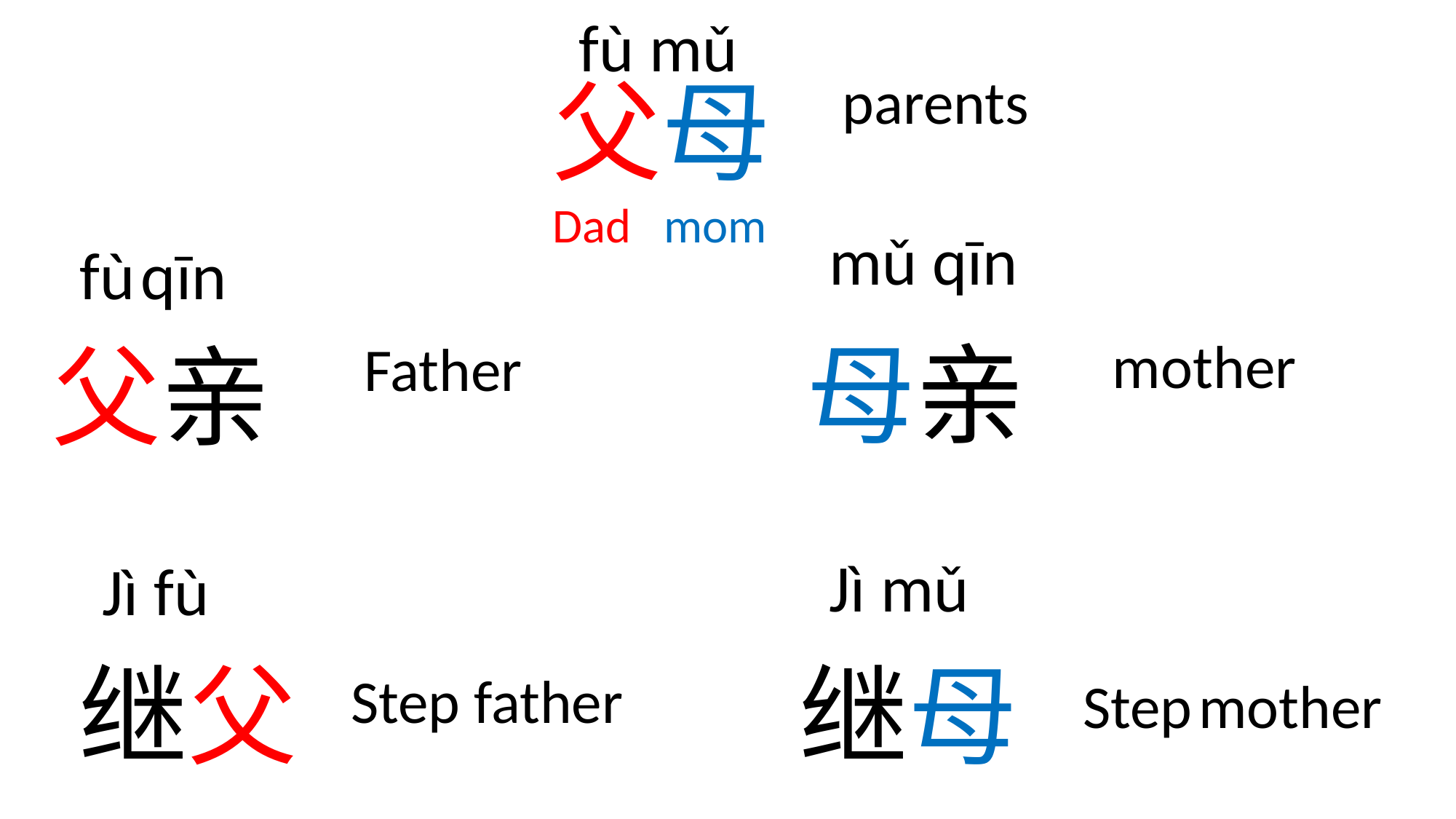

fù mǔ
父母
Dad   mom
parents
mǔ qīn
fù qīn
母亲
父亲
mother
Father
Jì mǔ
Jì fù
继父
继母
Step father
Step mother